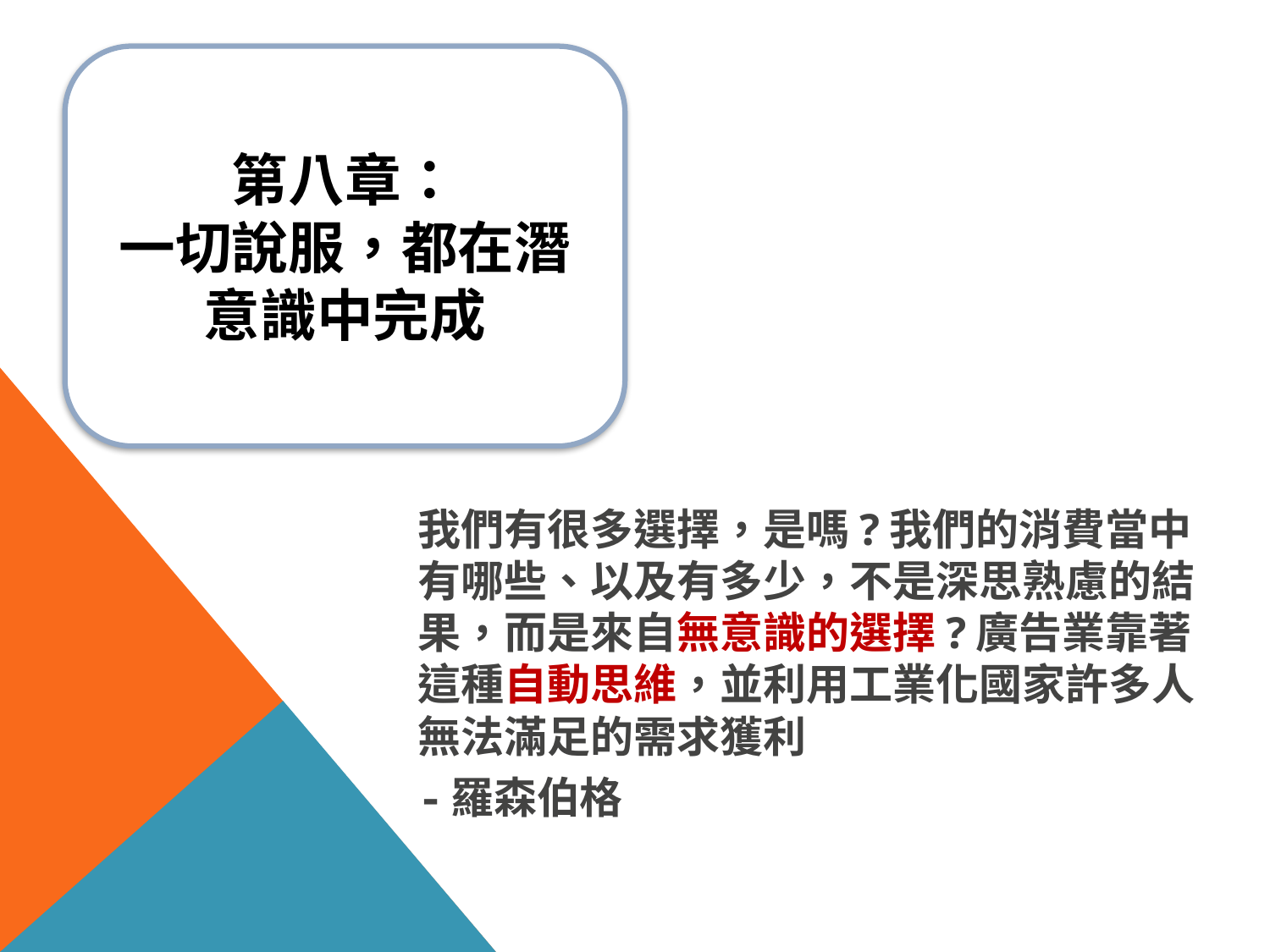

第八章：
一切說服，都在潛意識中完成
我們有很多選擇，是嗎?我們的消費當中有哪些、以及有多少，不是深思熟慮的結果，而是來自無意識的選擇?廣告業靠著這種自動思維，並利用工業化國家許多人無法滿足的需求獲利
-羅森伯格